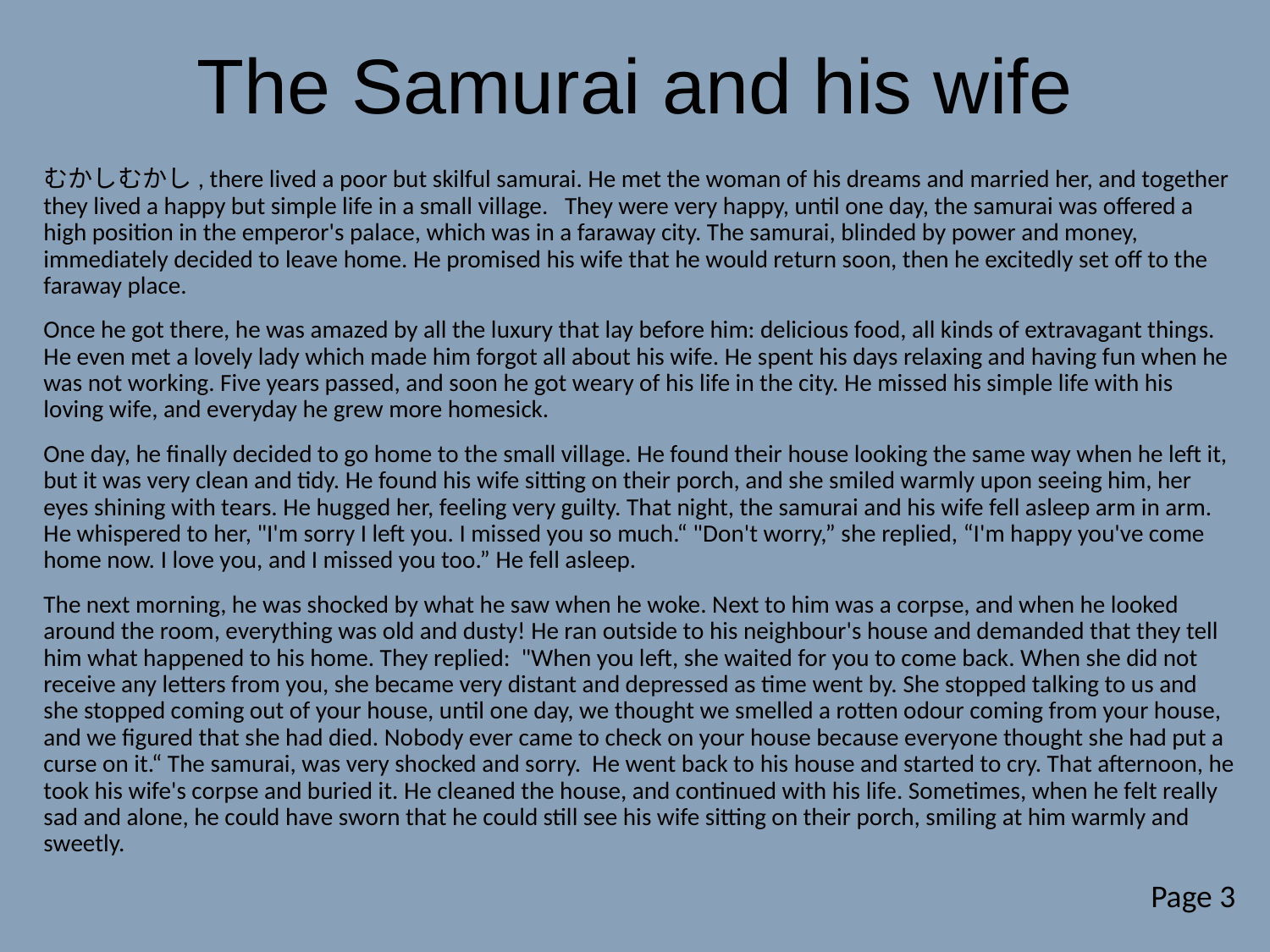

# The Samurai and his wife
むかしむかし, there lived a poor but skilful samurai. He met the woman of his dreams and married her, and together they lived a happy but simple life in a small village.   They were very happy, until one day, the samurai was offered a high position in the emperor's palace, which was in a faraway city. The samurai, blinded by power and money, immediately decided to leave home. He promised his wife that he would return soon, then he excitedly set off to the faraway place.
Once he got there, he was amazed by all the luxury that lay before him: delicious food, all kinds of extravagant things.  He even met a lovely lady which made him forgot all about his wife. He spent his days relaxing and having fun when he was not working. Five years passed, and soon he got weary of his life in the city. He missed his simple life with his loving wife, and everyday he grew more homesick.
One day, he finally decided to go home to the small village. He found their house looking the same way when he left it, but it was very clean and tidy. He found his wife sitting on their porch, and she smiled warmly upon seeing him, her eyes shining with tears. He hugged her, feeling very guilty. That night, the samurai and his wife fell asleep arm in arm.   He whispered to her, "I'm sorry I left you. I missed you so much.“ "Don't worry,” she replied, “I'm happy you've come home now. I love you, and I missed you too.” He fell asleep.
The next morning, he was shocked by what he saw when he woke. Next to him was a corpse, and when he looked around the room, everything was old and dusty! He ran outside to his neighbour's house and demanded that they tell him what happened to his home. They replied:  "When you left, she waited for you to come back. When she did not receive any letters from you, she became very distant and depressed as time went by. She stopped talking to us and she stopped coming out of your house, until one day, we thought we smelled a rotten odour coming from your house, and we figured that she had died. Nobody ever came to check on your house because everyone thought she had put a curse on it.“ The samurai, was very shocked and sorry.  He went back to his house and started to cry. That afternoon, he took his wife's corpse and buried it. He cleaned the house, and continued with his life. Sometimes, when he felt really sad and alone, he could have sworn that he could still see his wife sitting on their porch, smiling at him warmly and sweetly.

Page 3